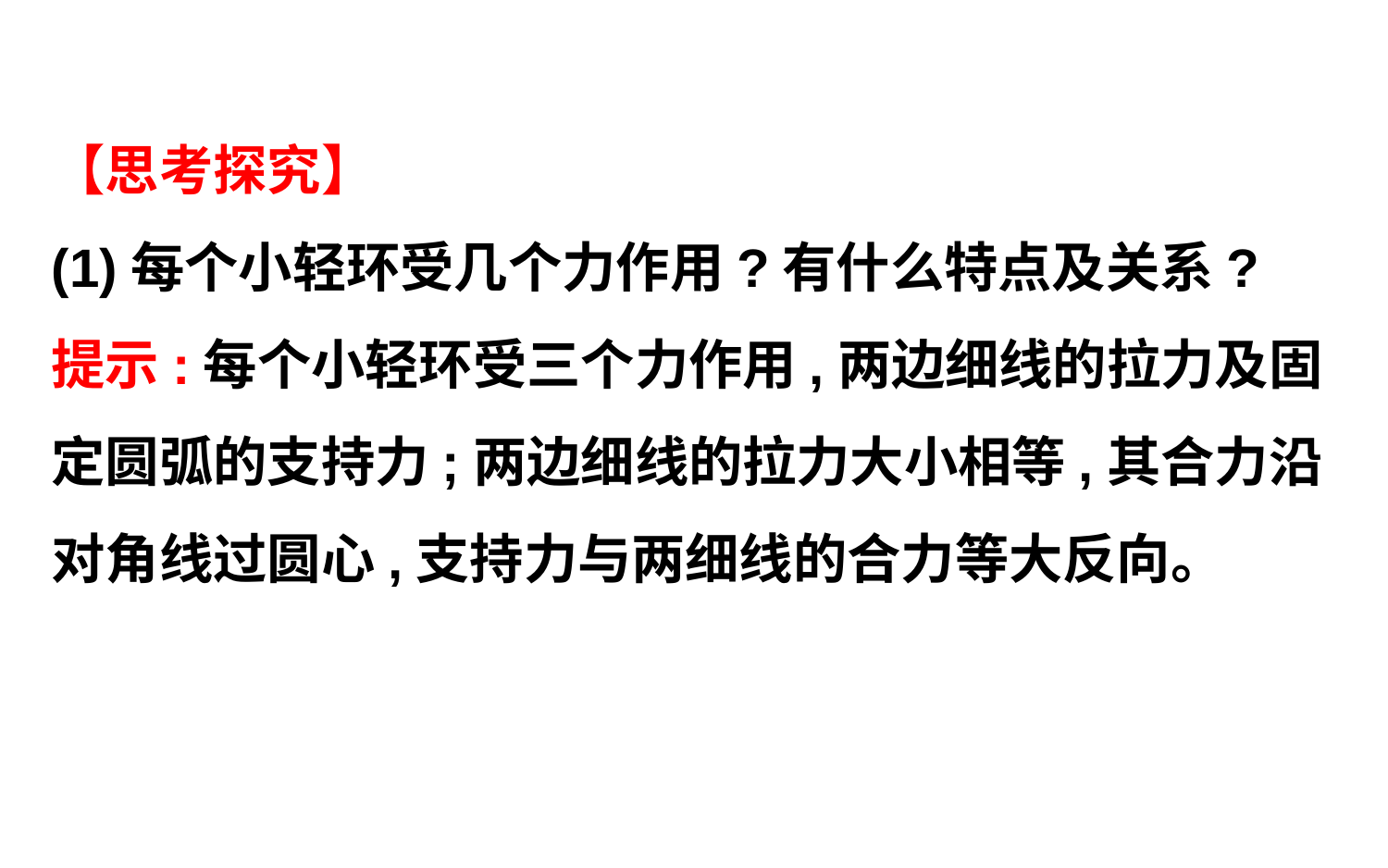

【思考探究】
(1)每个小轻环受几个力作用?有什么特点及关系?
提示:每个小轻环受三个力作用,两边细线的拉力及固定圆弧的支持力;两边细线的拉力大小相等,其合力沿对角线过圆心,支持力与两细线的合力等大反向。